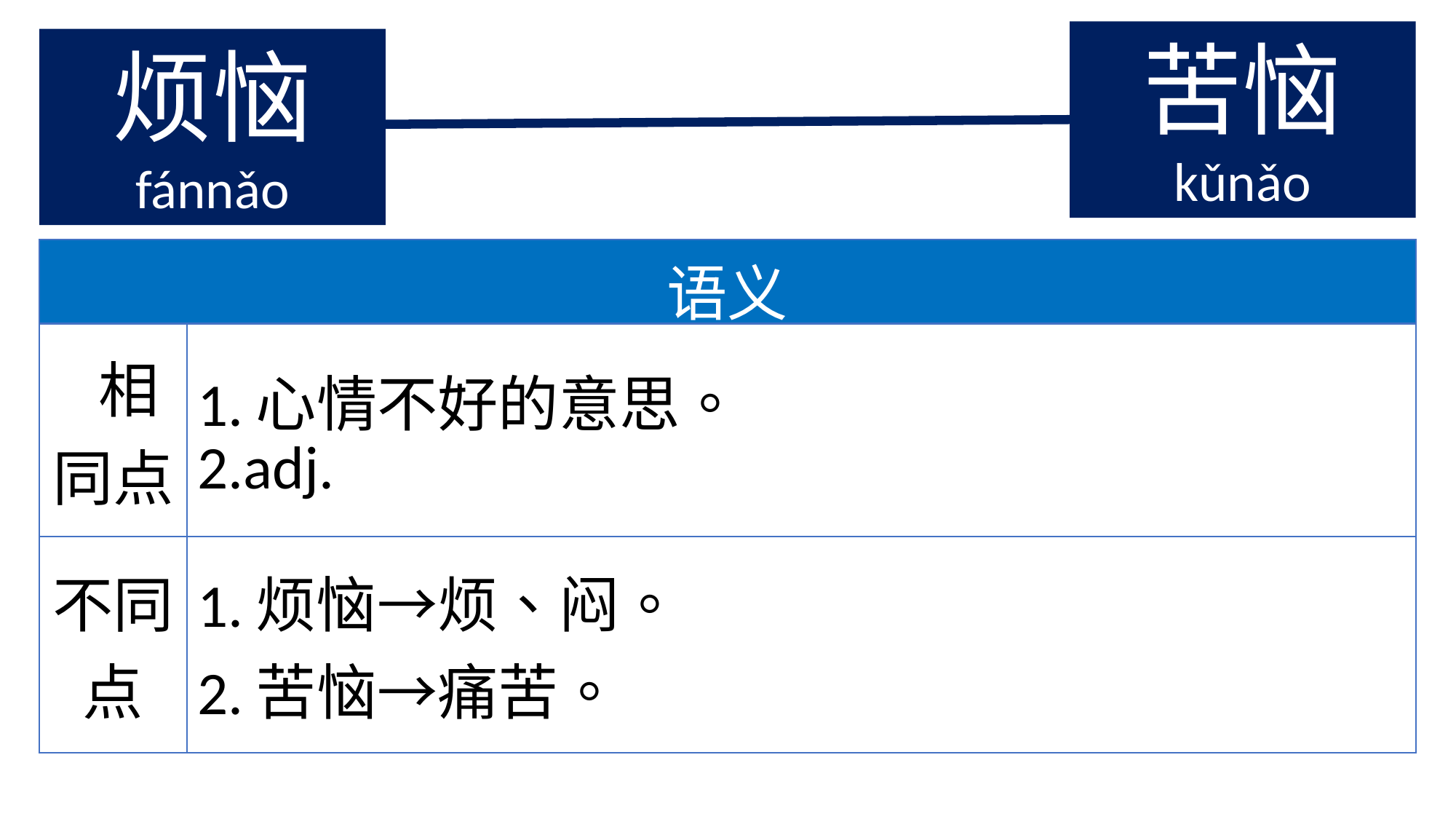

苦恼
kǔnǎo
烦恼
fánnǎo
| 语义 |  |
| --- | --- |
| 相同点 | 1.心情不好的意思。 2.adj. |
| 不同点 | 1.烦恼→烦、闷。 2.苦恼→痛苦。 |